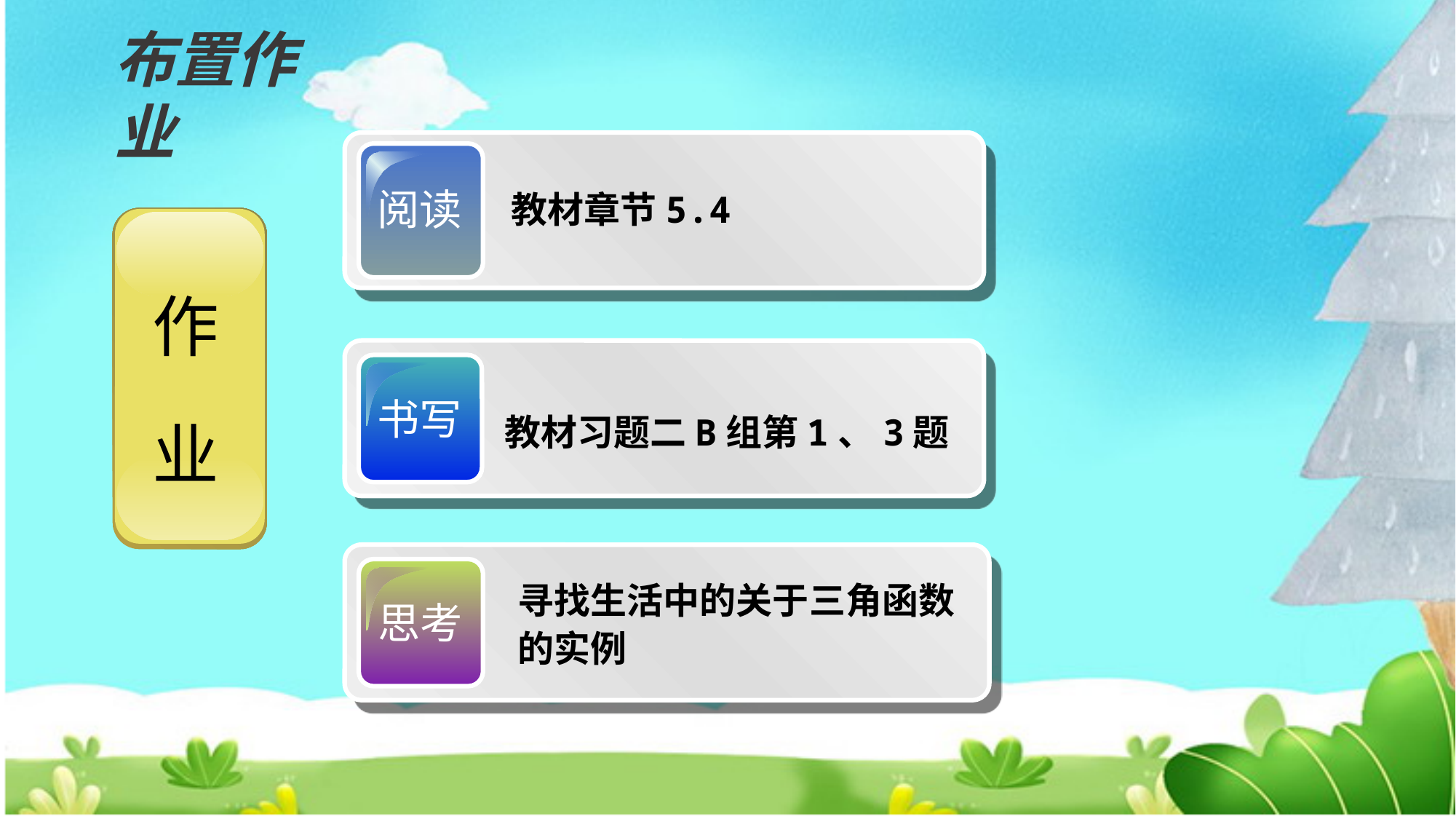

布置作业

书写
教材习题二B组第1、3题

思考
寻找生活中的关于三角函数的实例

阅读
教材章节5.4

作
业